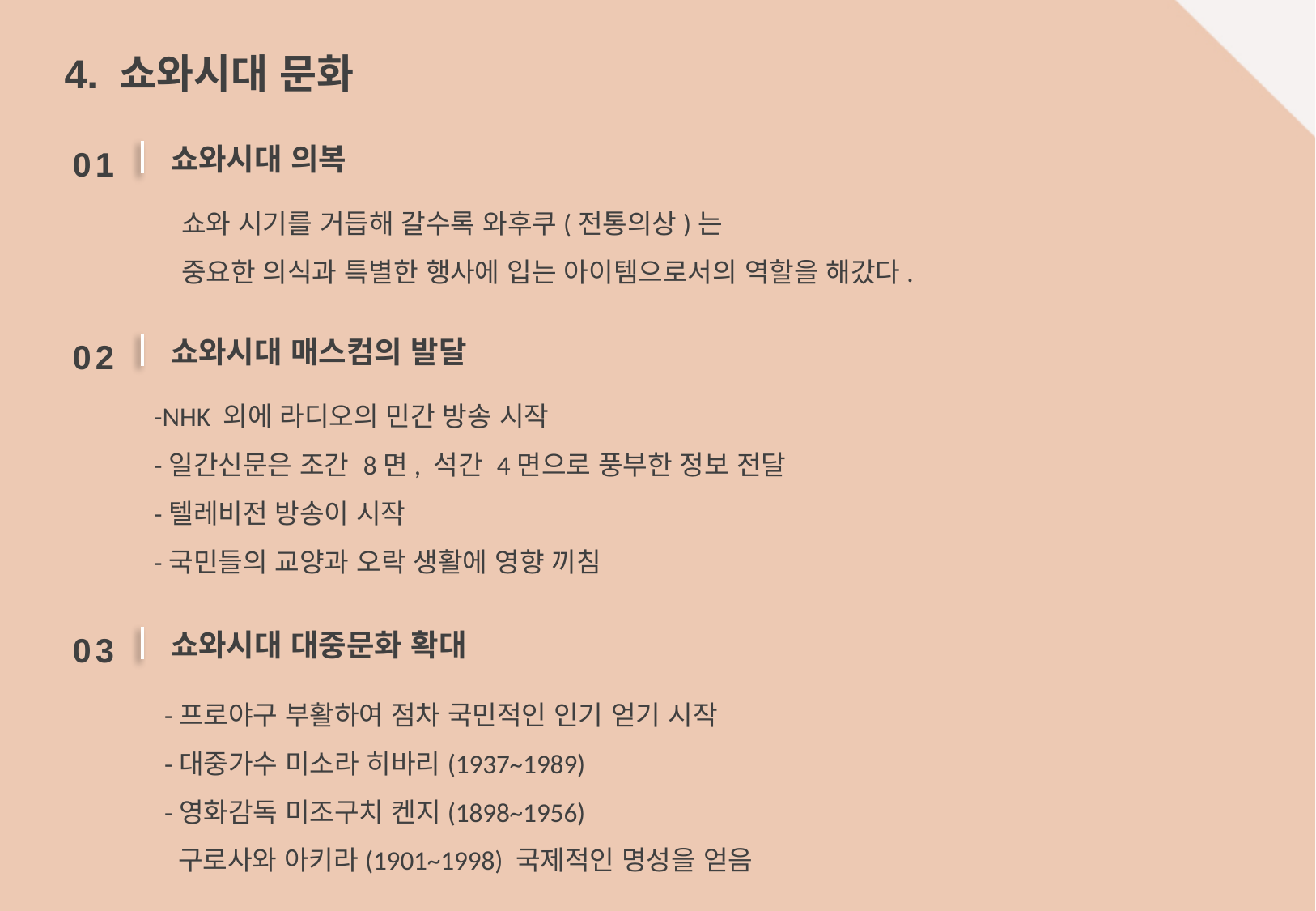

4. 쇼와시대 문화
0 1
쇼와시대 의복
쇼와 시기를 거듭해 갈수록 와후쿠(전통의상)는
중요한 의식과 특별한 행사에 입는 아이템으로서의 역할을 해갔다.
0 2
쇼와시대 매스컴의 발달
-NHK 외에 라디오의 민간 방송 시작
-일간신문은 조간 8면, 석간 4면으로 풍부한 정보 전달
-텔레비전 방송이 시작
-국민들의 교양과 오락 생활에 영향 끼침
0 3
쇼와시대 대중문화 확대
-프로야구 부활하여 점차 국민적인 인기 얻기 시작
-대중가수 미소라 히바리(1937~1989)
-영화감독 미조구치 켄지(1898~1956)
 구로사와 아키라(1901~1998) 국제적인 명성을 얻음